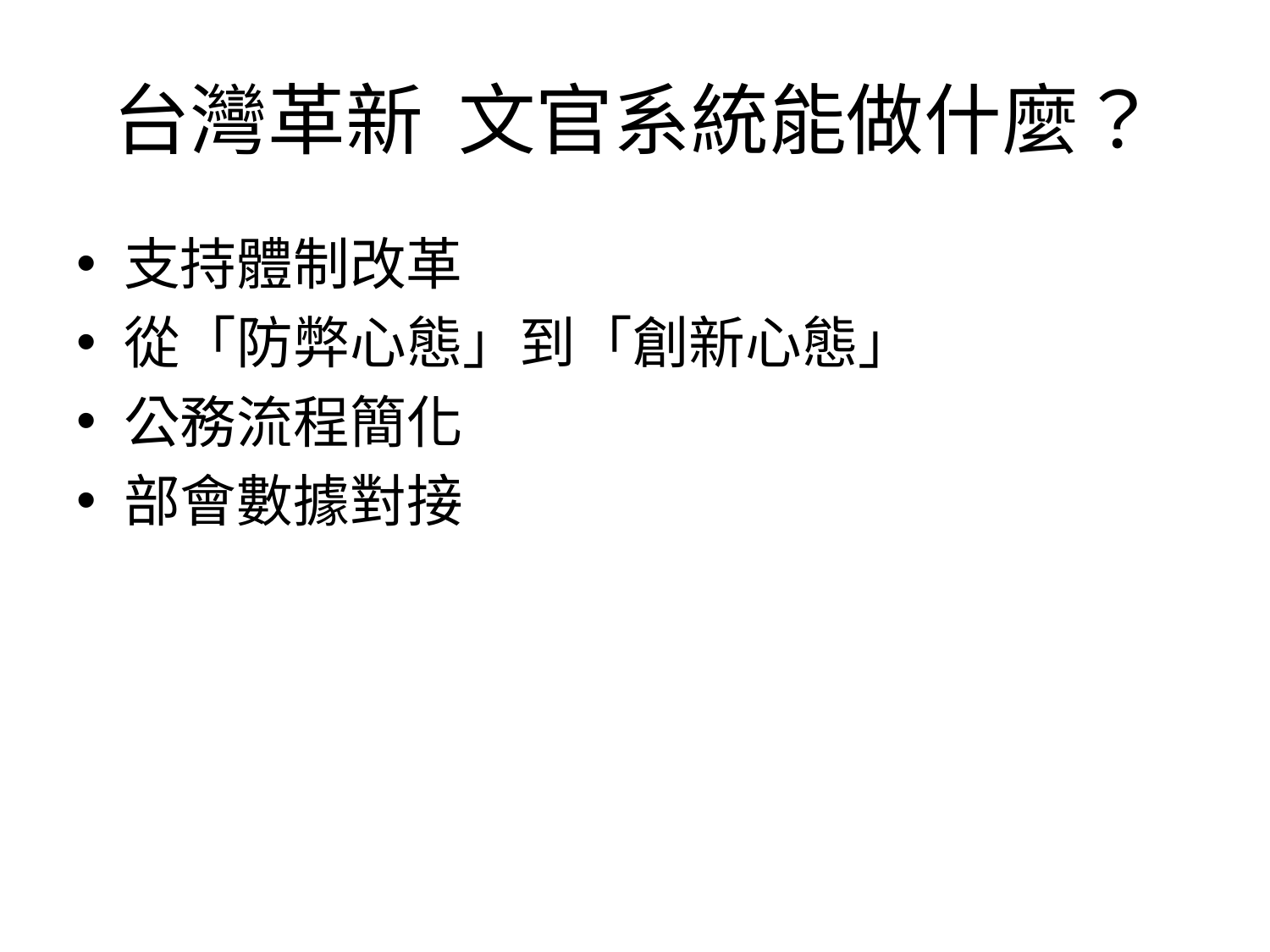

# 台灣革新  文官系統能做什麼？
支持體制改革
從「防弊心態」到「創新心態」
公務流程簡化
部會數據對接